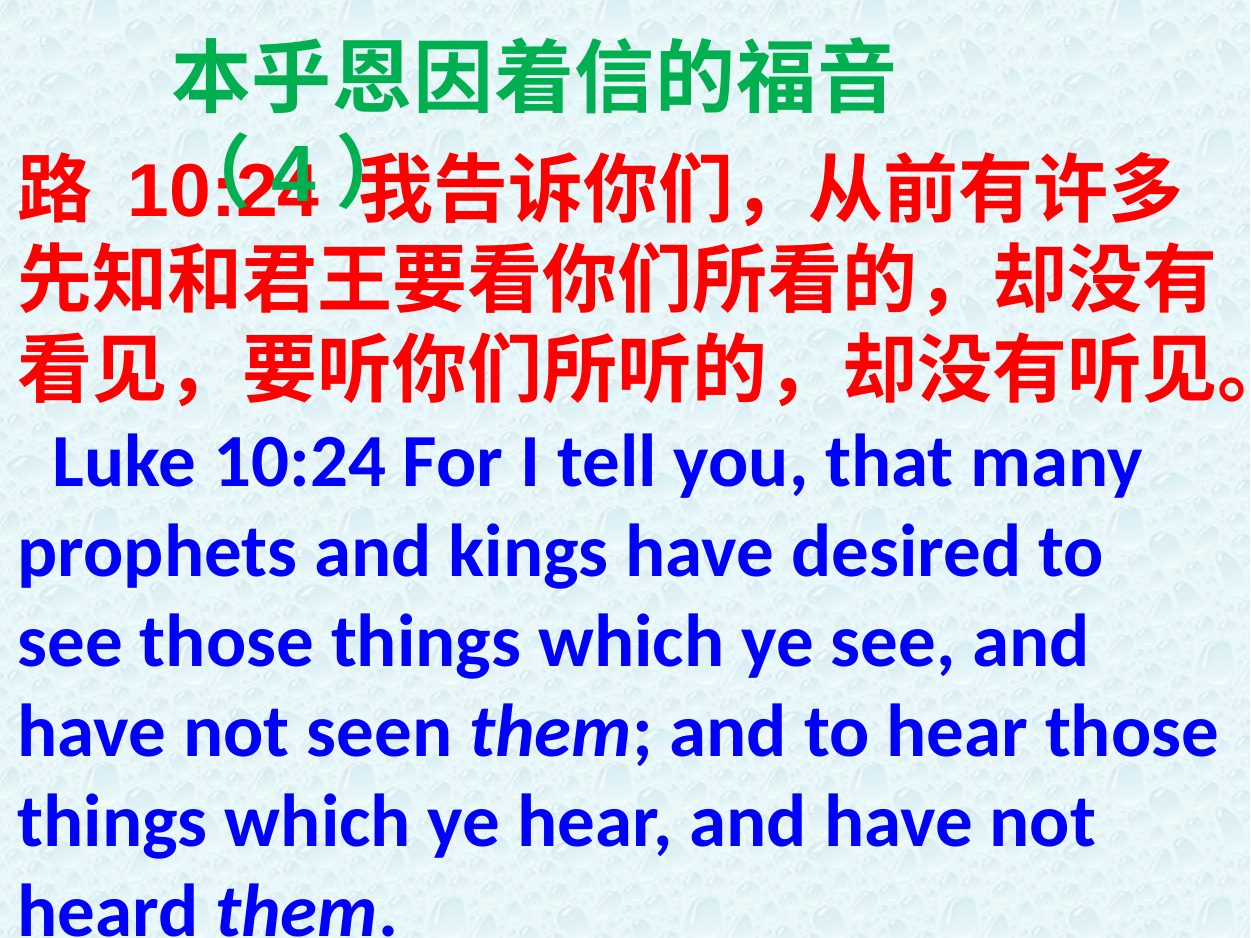

本乎恩因着信的福音（4）
路 10:24 我告诉你们，从前有许多先知和君王要看你们所看的，却没有看见，要听你们所听的，却没有听见。 Luke 10:24 For I tell you, that many prophets and kings have desired to see those things which ye see, and have not seen them; and to hear those things which ye hear, and have not heard them.